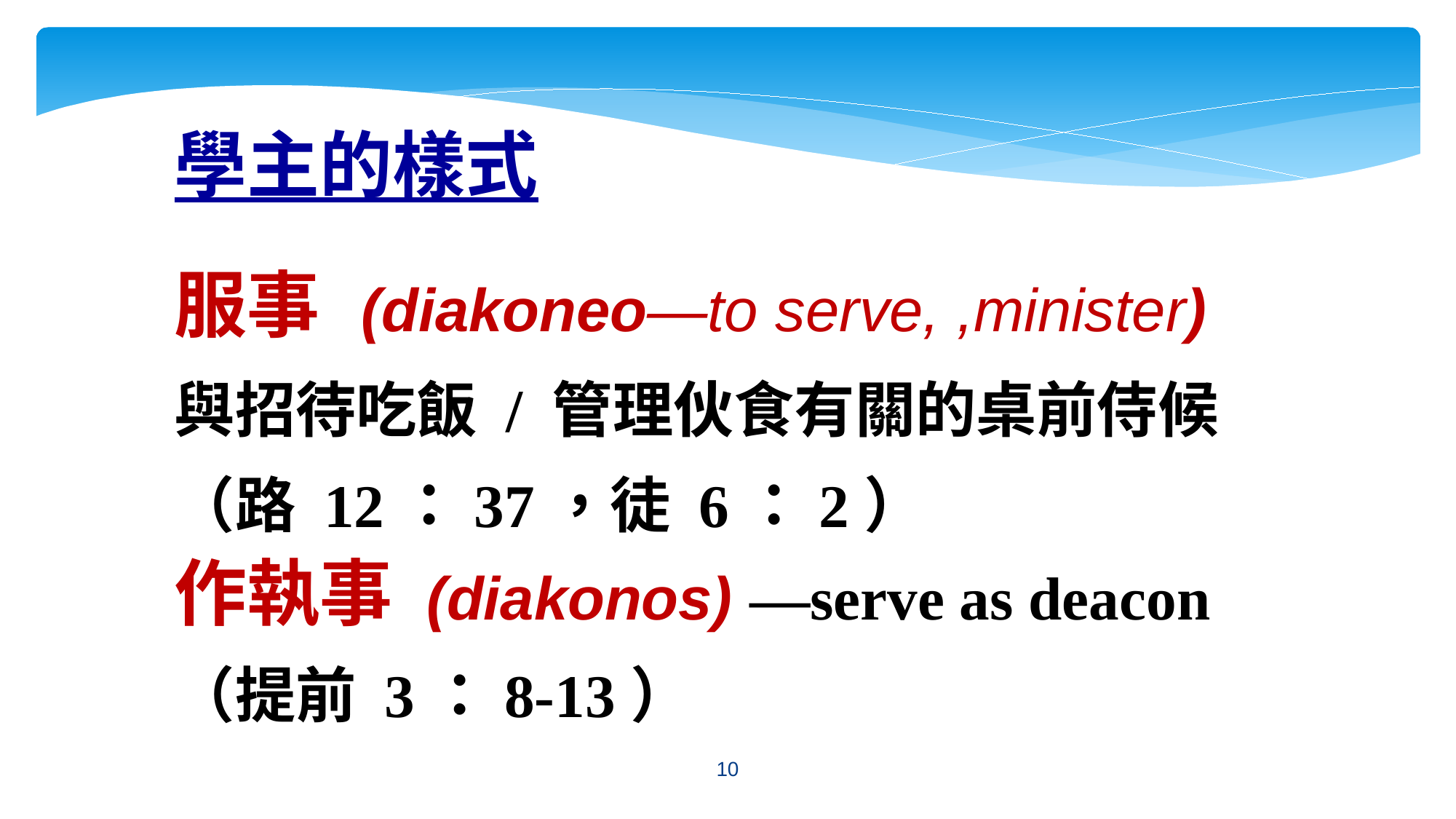

學主的樣式
服事 (diakoneo—to serve, ,minister)
與招待吃飯 / 管理伙食有關的桌前侍候
（路 12：37，徒 6：2）
作執事 (diakonos) —serve as deacon
（提前 3：8-13）
10